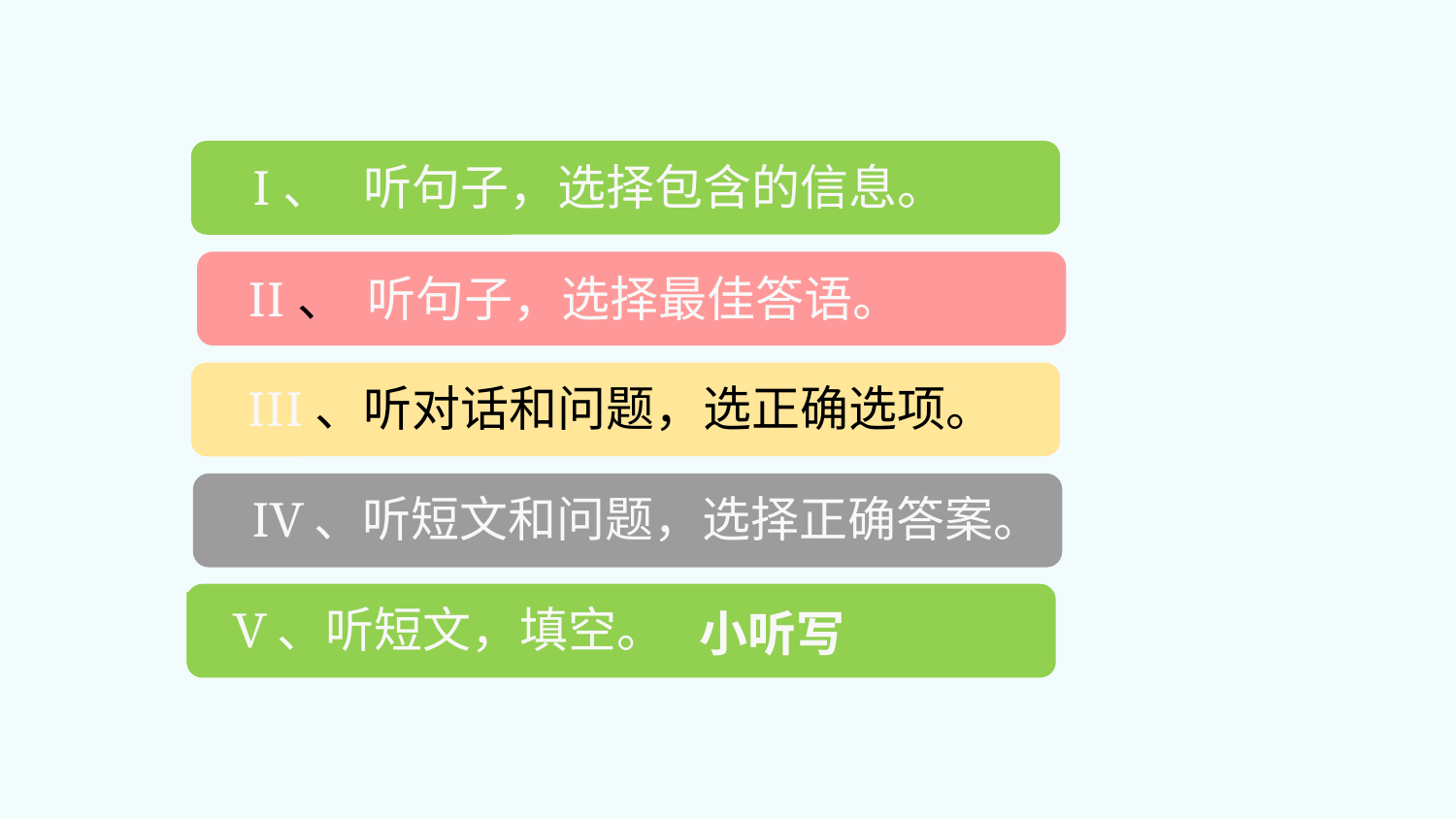

I、   听句子，选择包含的信息。

II、  听句子，选择最佳答语。

III、听对话和问题，选正确选项。

IV、听短文和问题，选择正确答案。

V、听短文，填空。
小听写